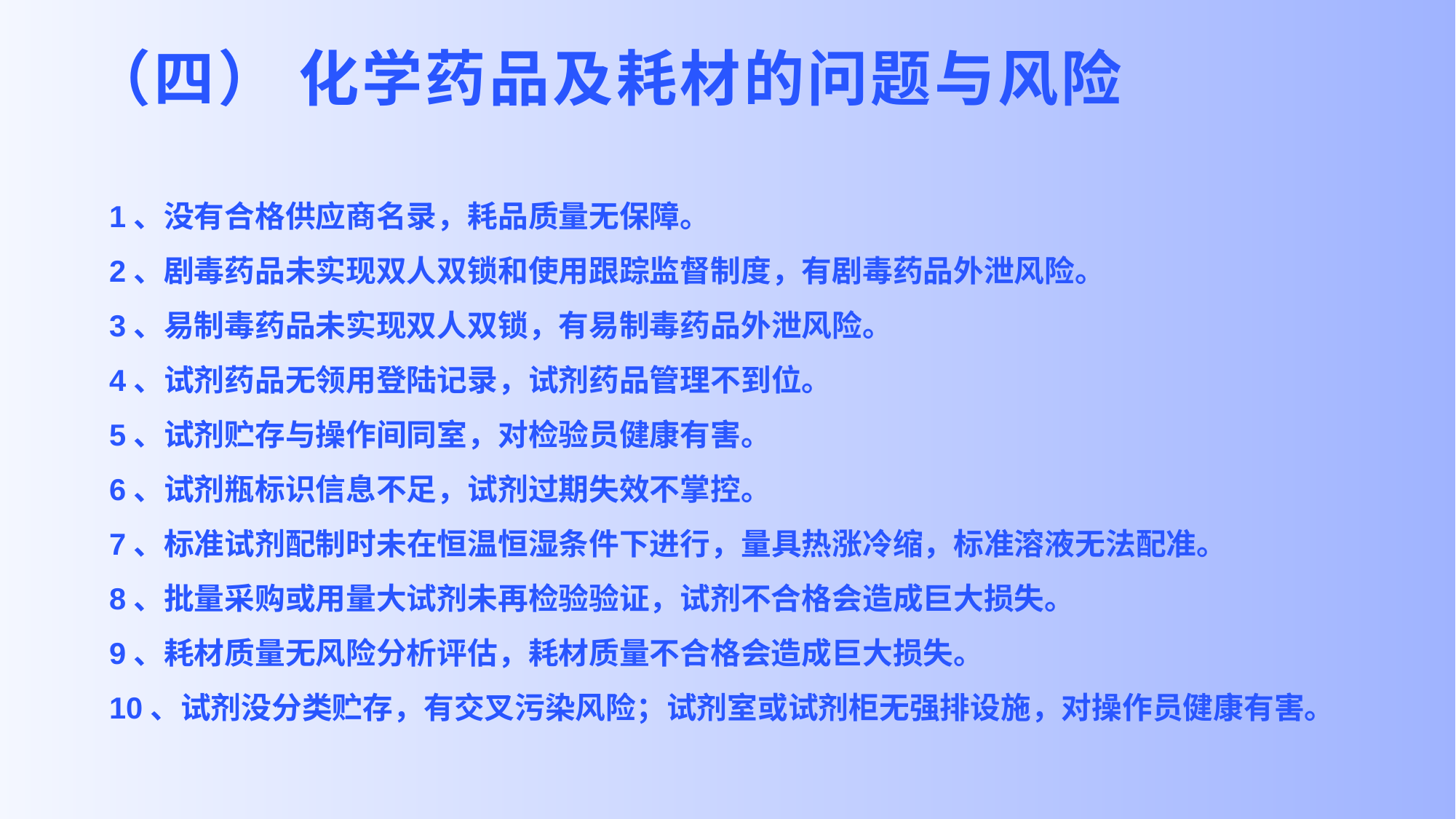

# （四） 化学药品及耗材的问题与风险
1、没有合格供应商名录，耗品质量无保障。
2、剧毒药品未实现双人双锁和使用跟踪监督制度，有剧毒药品外泄风险。
3、易制毒药品未实现双人双锁，有易制毒药品外泄风险。
4、试剂药品无领用登陆记录，试剂药品管理不到位。
5、试剂贮存与操作间同室，对检验员健康有害。
6、试剂瓶标识信息不足，试剂过期失效不掌控。
7、标准试剂配制时未在恒温恒湿条件下进行，量具热涨冷缩，标准溶液无法配准。
8、批量采购或用量大试剂未再检验验证，试剂不合格会造成巨大损失。
9、耗材质量无风险分析评估，耗材质量不合格会造成巨大损失。
10、试剂没分类贮存，有交叉污染风险；试剂室或试剂柜无强排设施，对操作员健康有害。